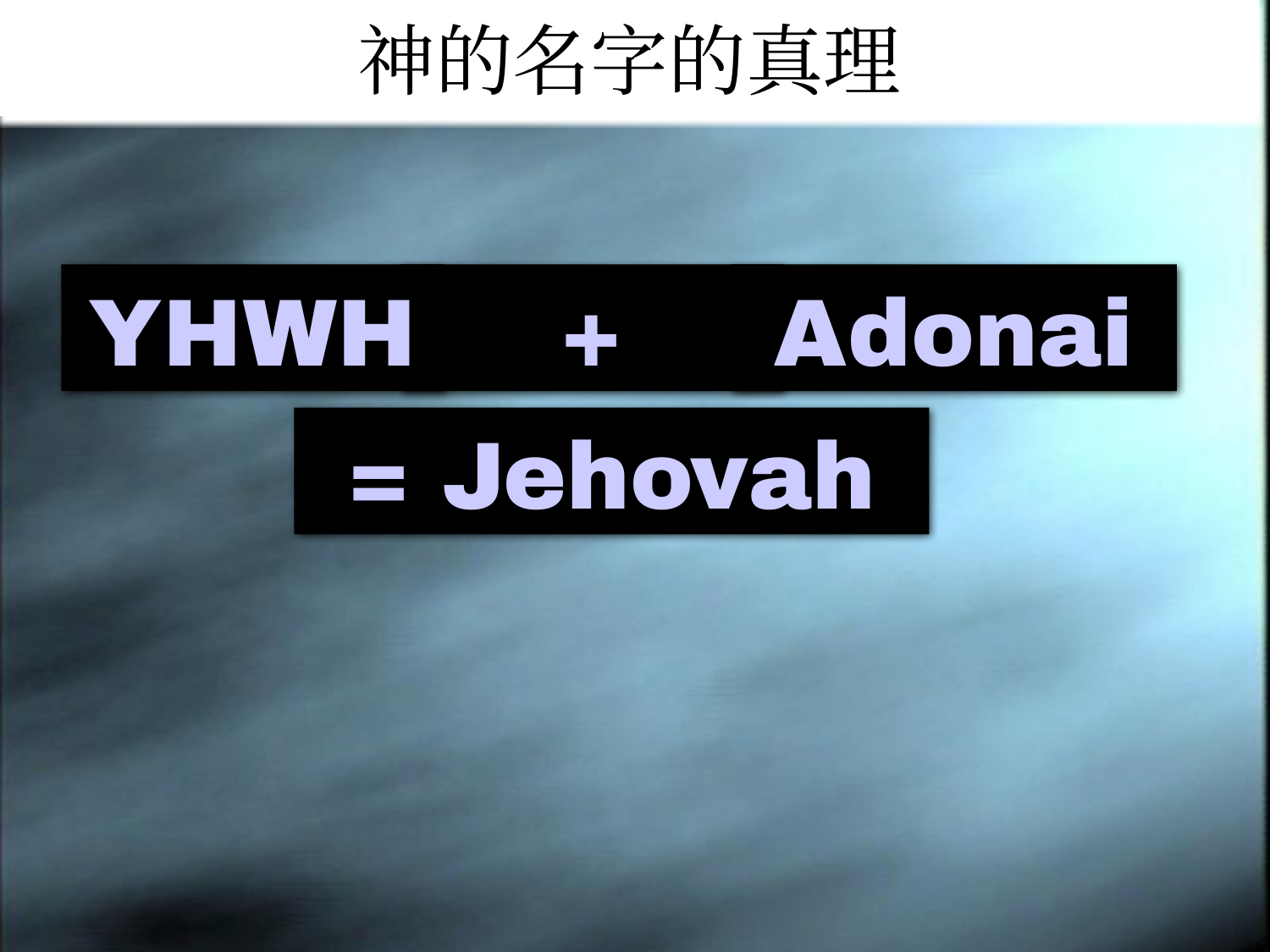

# 神的名字的真理
YHWH
+
Adonai
= Jehovah